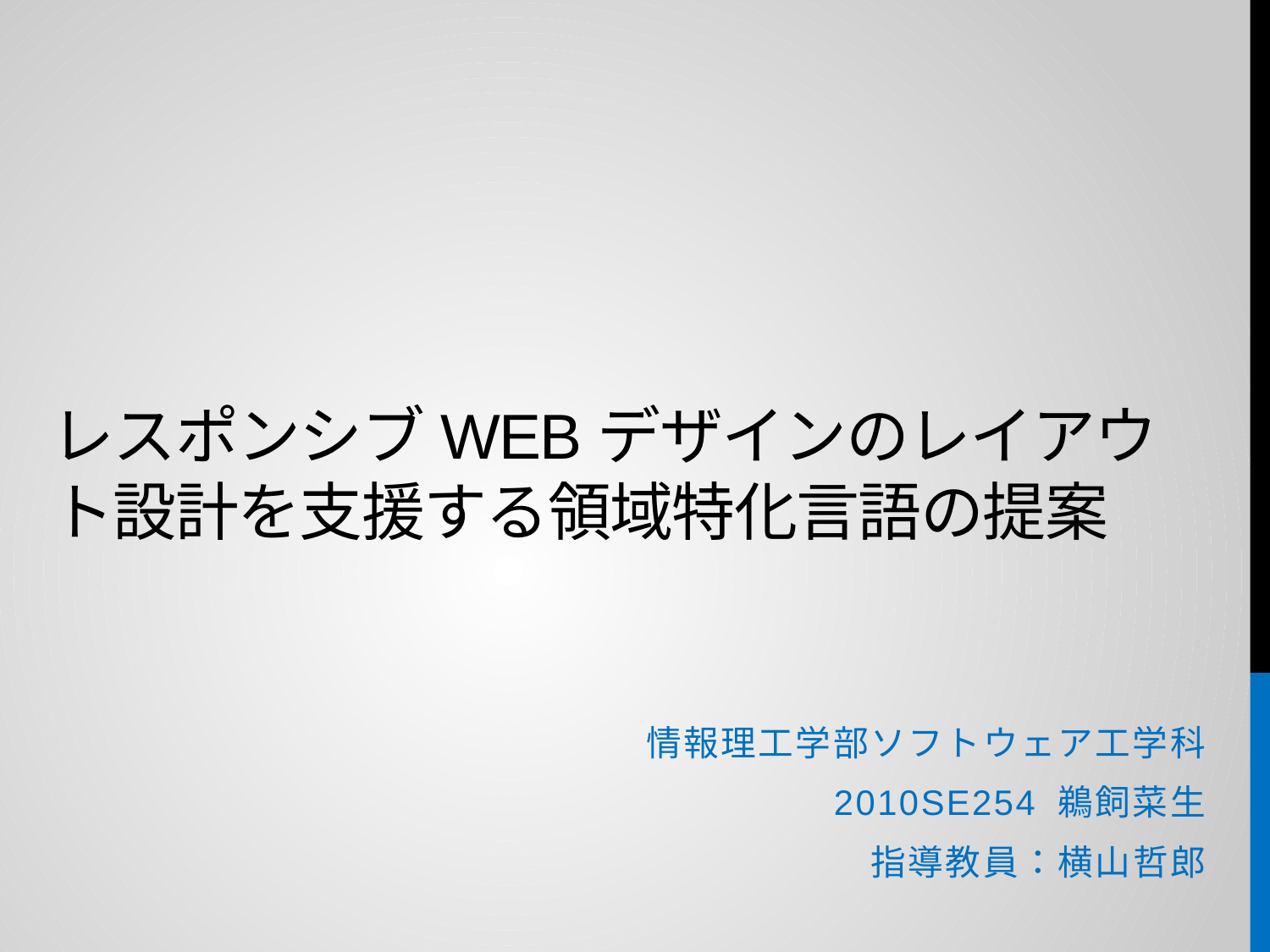

# レスポンシブwebデザインのレイアウト設計を支援する領域特化言語の提案

情報理工学部ソフトウェア工学科
2010SE254 鵜飼菜生
指導教員：横山哲郎